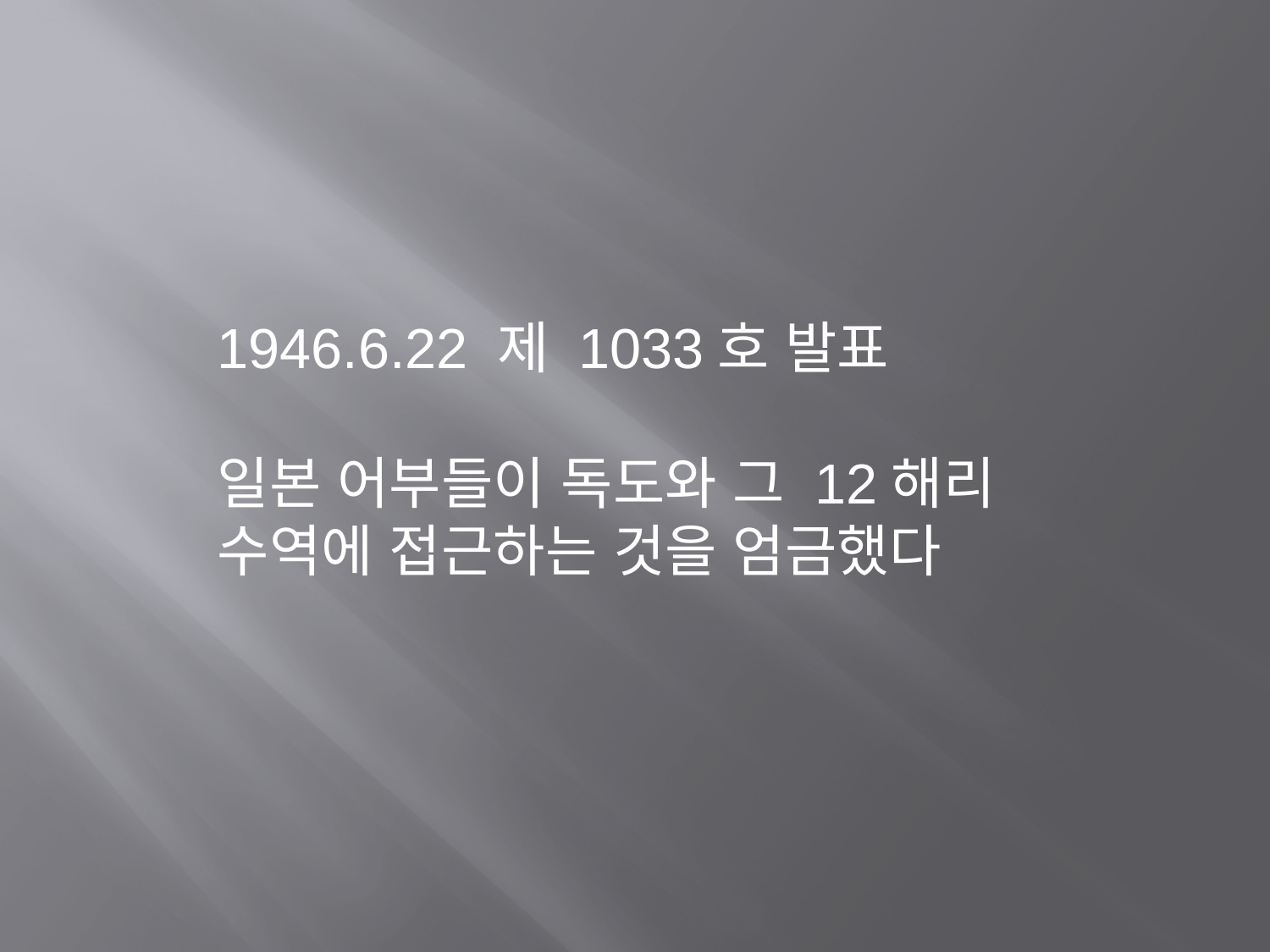

1946.6.22 제 1033호 발표

일본 어부들이 독도와 그 12해리 수역에 접근하는 것을 엄금했다